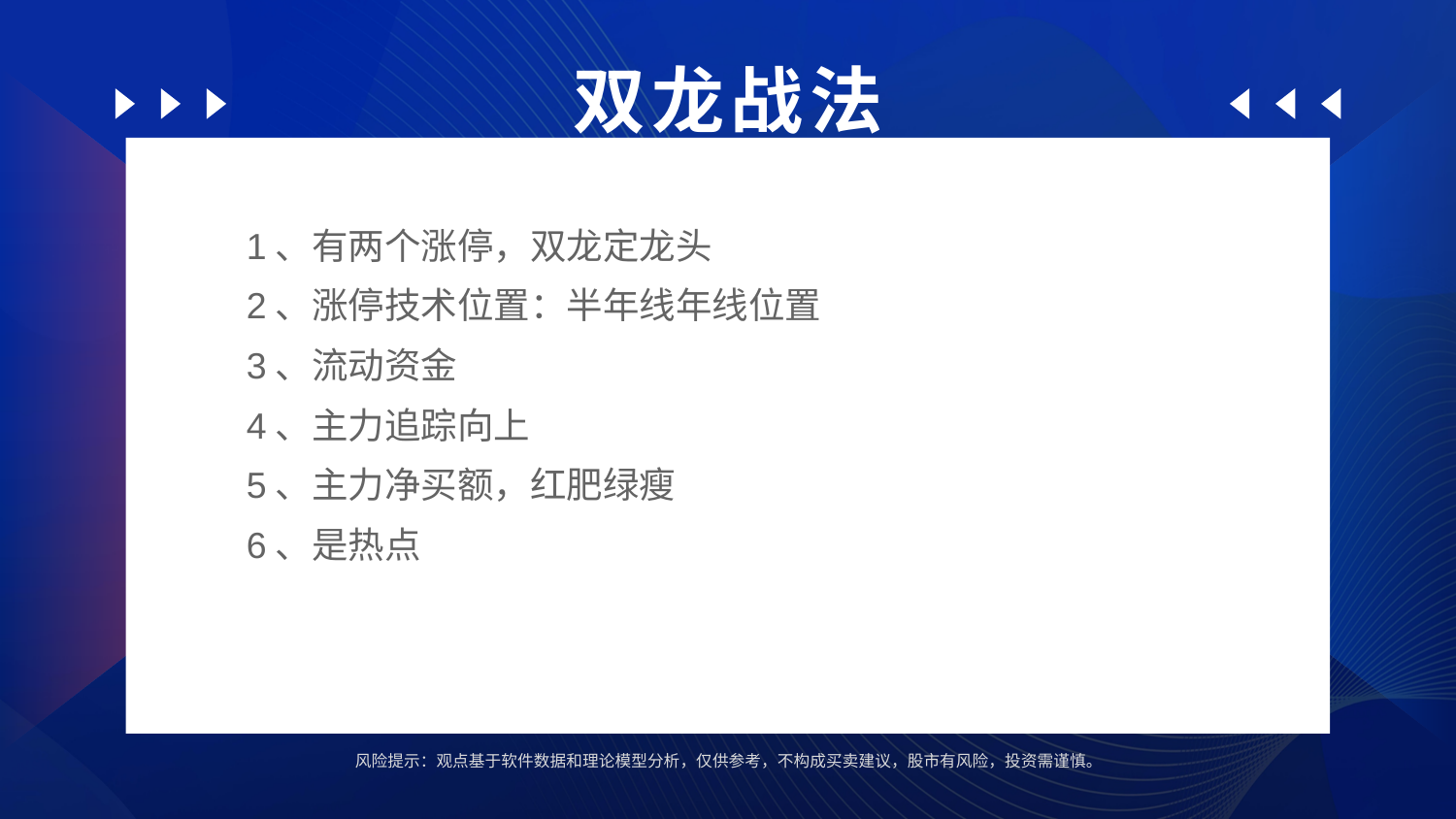

双龙战法

1、有两个涨停，双龙定龙头
2、涨停技术位置：半年线年线位置
3、流动资金
4、主力追踪向上
5、主力净买额，红肥绿瘦
6、是热点